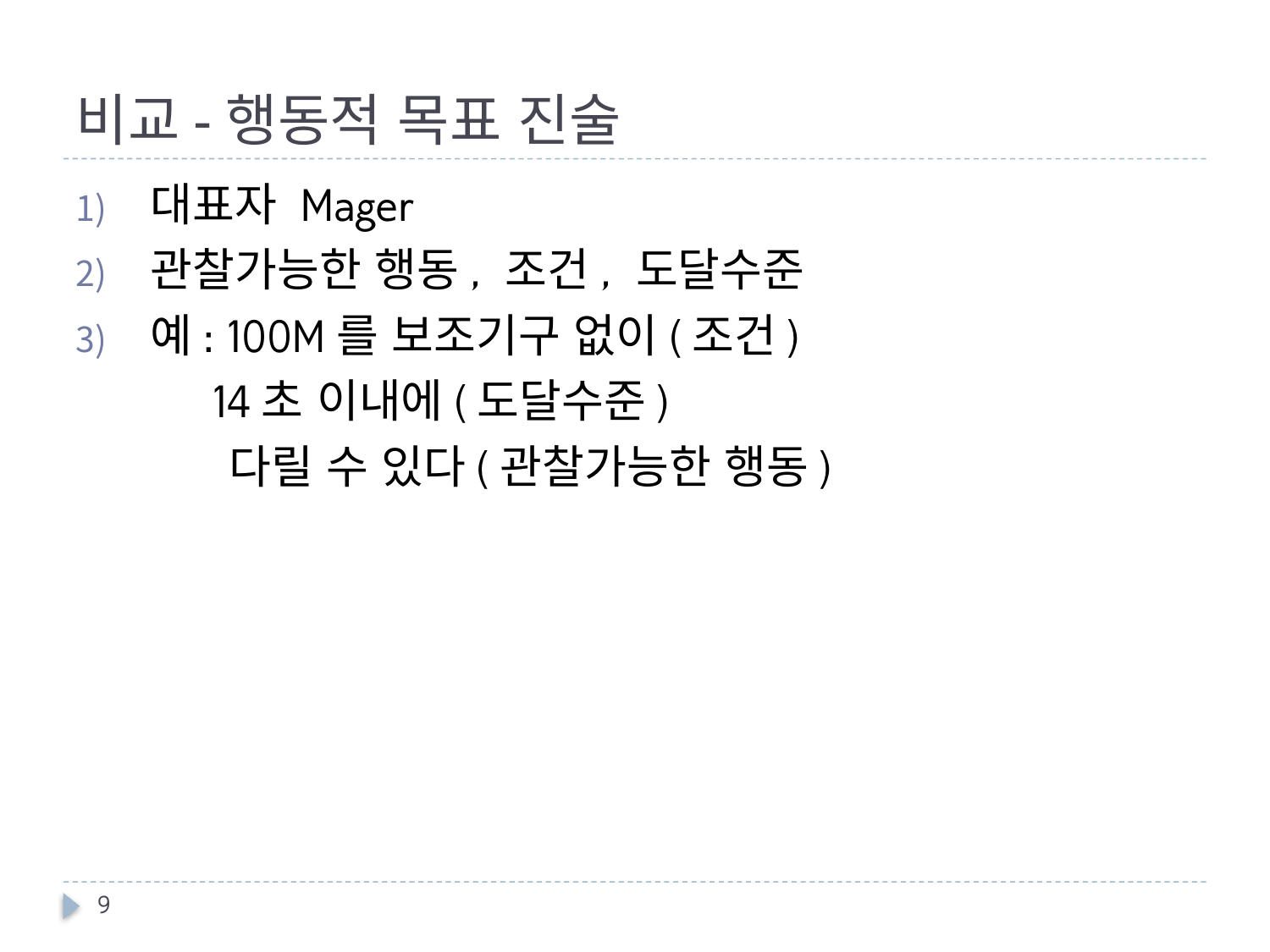

# 비교-행동적 목표 진술
대표자 Mager
관찰가능한 행동, 조건, 도달수준
예: 100M를 보조기구 없이(조건)
          14초 이내에(도달수준)
           다릴 수 있다(관찰가능한 행동)
9